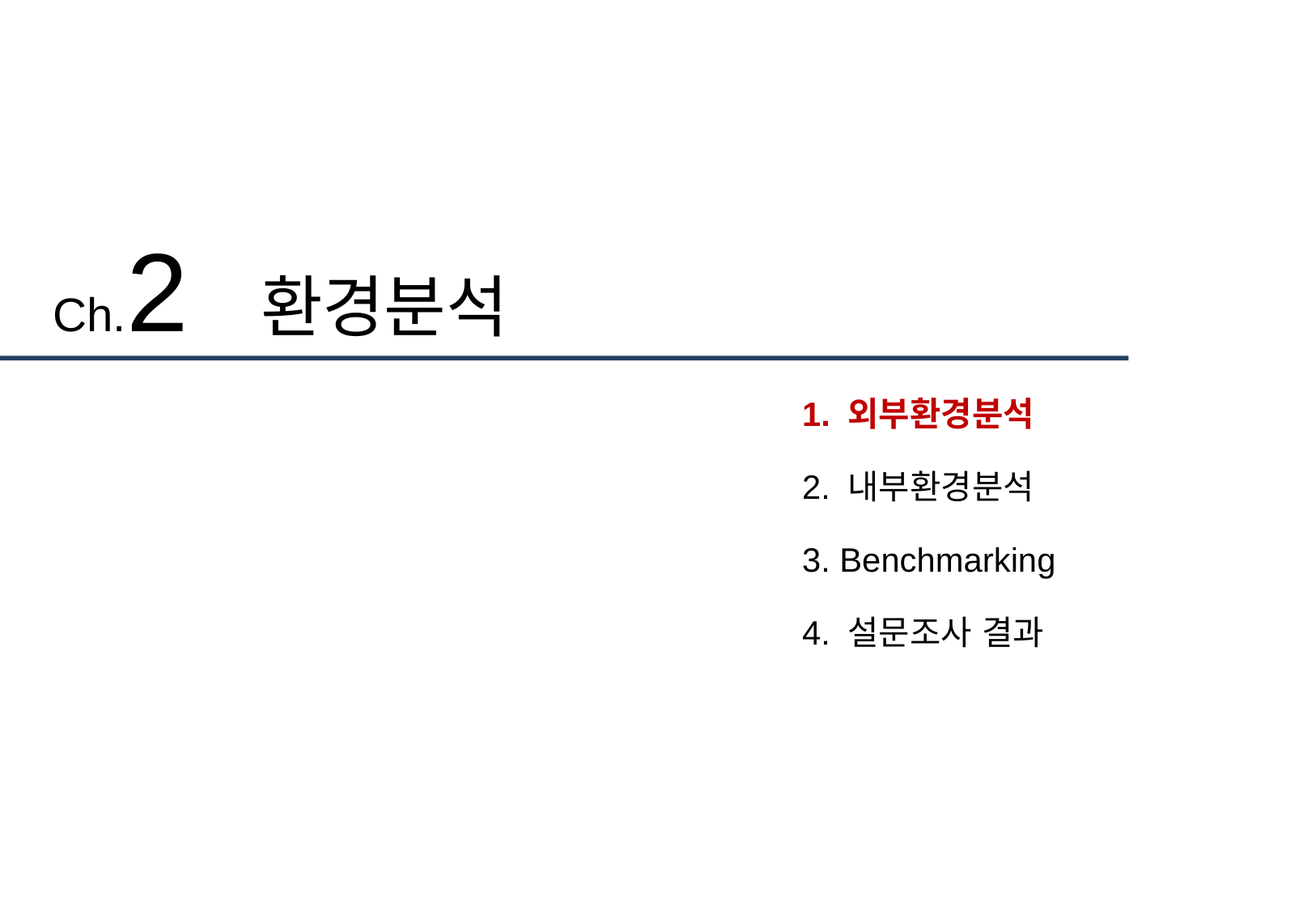

Ch.2   환경분석

1. 외부환경분석
2. 내부환경분석
3. Benchmarking
4. 설문조사 결과